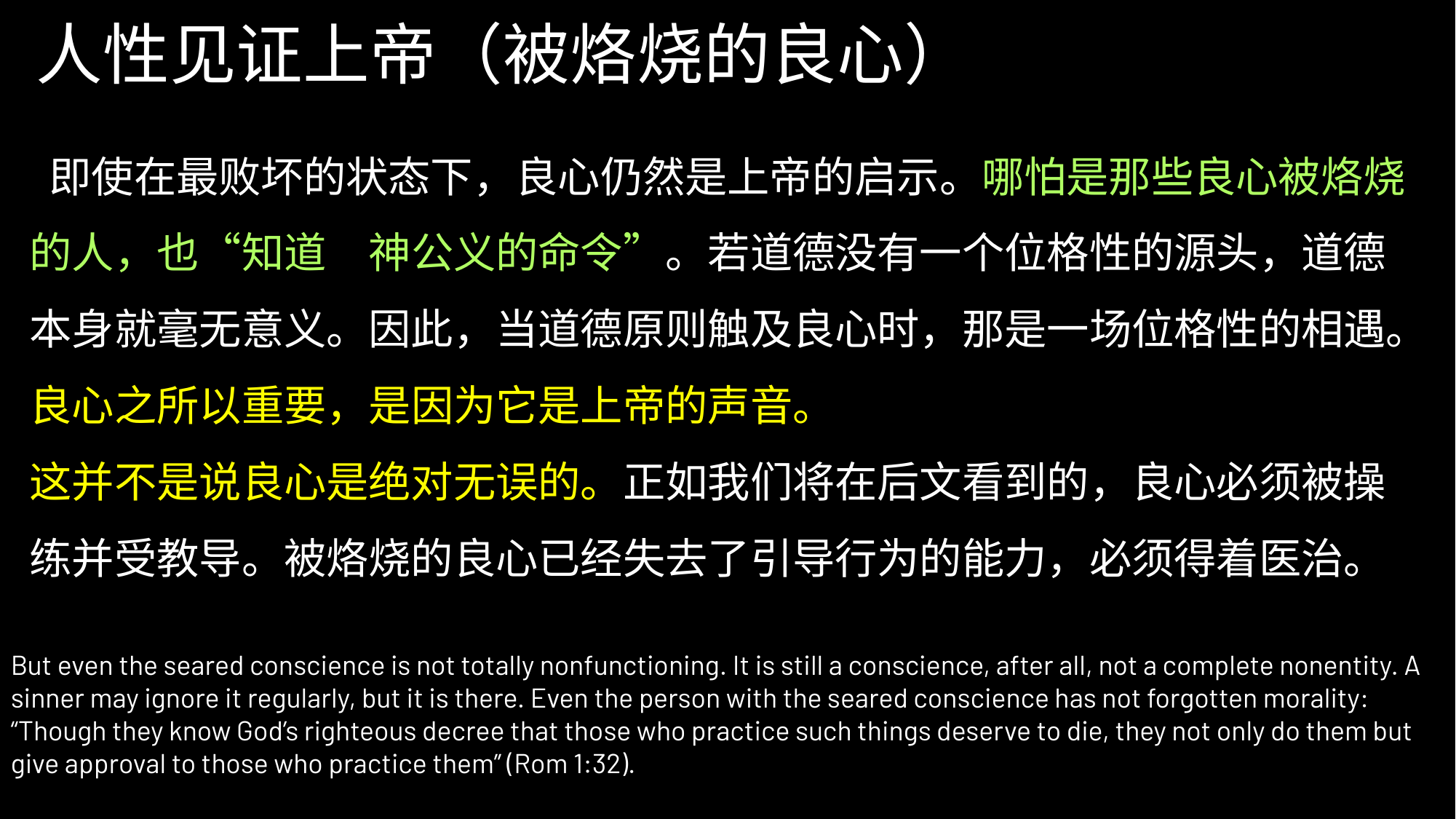

# 人性见证上帝（被烙烧的良心）
 即使在最败坏的状态下，良心仍然是上帝的启示。哪怕是那些良心被烙烧的人，也“知道　神公义的命令”。若道德没有一个位格性的源头，道德本身就毫无意义。因此，当道德原则触及良心时，那是一场位格性的相遇。良心之所以重要，是因为它是上帝的声音。
这并不是说良心是绝对无误的。正如我们将在后文看到的，良心必须被操练并受教导。被烙烧的良心已经失去了引导行为的能力，必须得着医治。

But even the seared conscience is not totally nonfunctioning. It is still a conscience, after all, not a complete nonentity. A sinner may ignore it regularly, but it is there. Even the person with the seared conscience has not forgotten morality: “Though they know God’s righteous decree that those who practice such things deserve to die, they not only do them but give approval to those who practice them” (Rom 1:32).